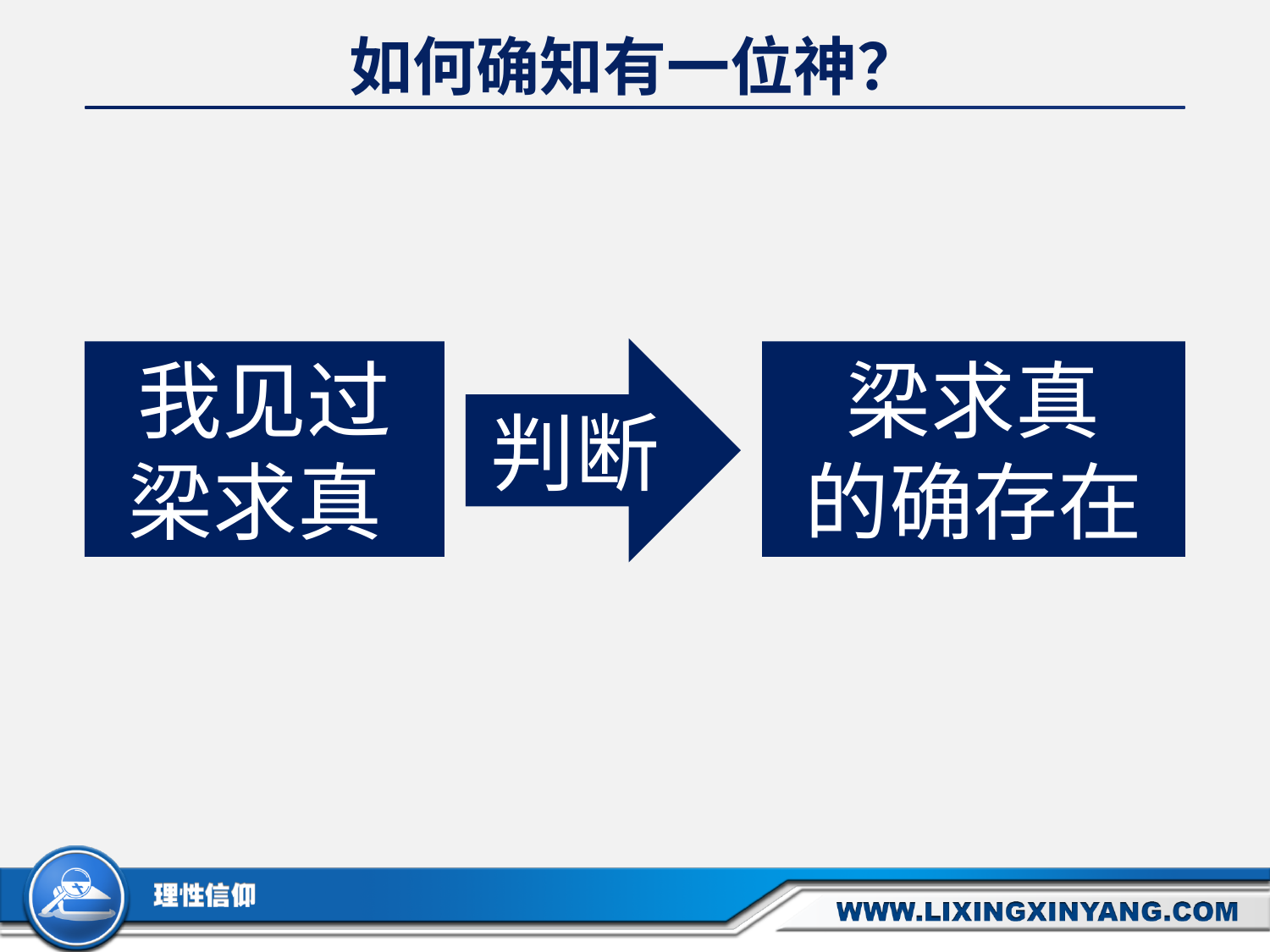

# 如何确知有一位神？
判断
我见过
梁求真
梁求真
的确存在